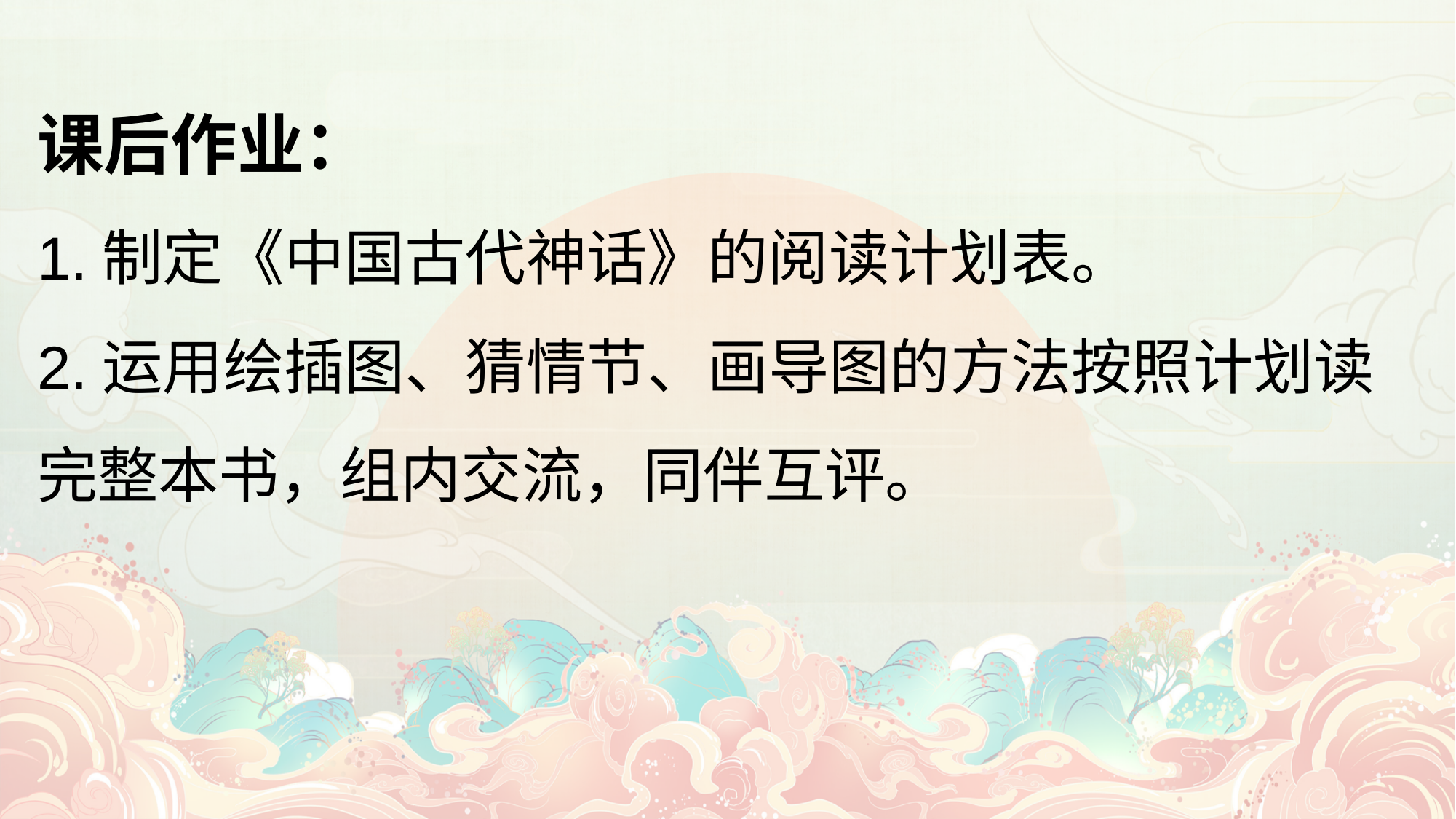

课后作业：
1.制定《中国古代神话》的阅读计划表。
2.运用绘插图、猜情节、画导图的方法按照计划读完整本书，组内交流，同伴互评。